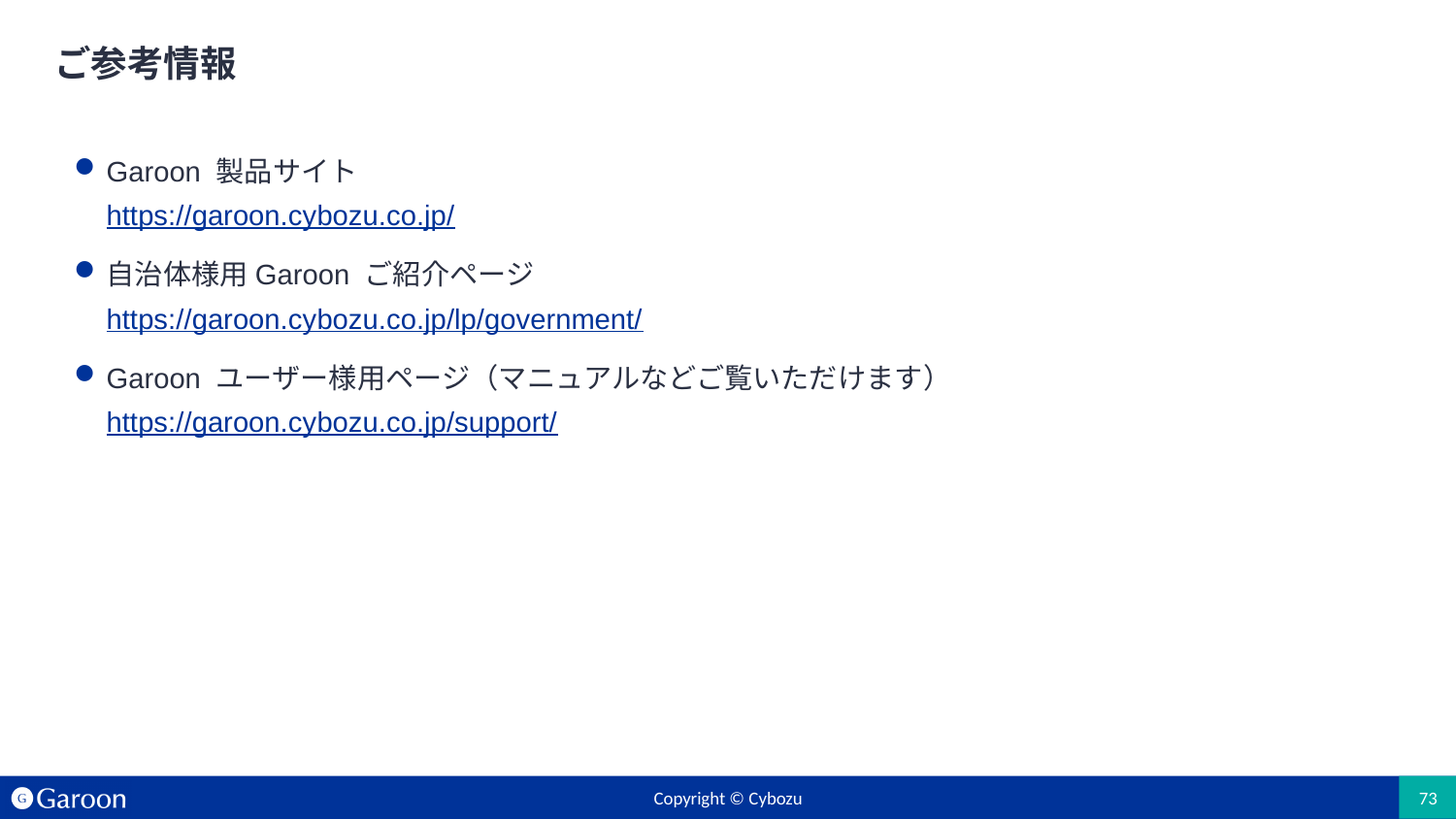

# ご参考情報
Garoon 製品サイト
https://garoon.cybozu.co.jp/
自治体様用Garoon ご紹介ページ
https://garoon.cybozu.co.jp/lp/government/
Garoon ユーザー様用ページ（マニュアルなどご覧いただけます）
https://garoon.cybozu.co.jp/support/